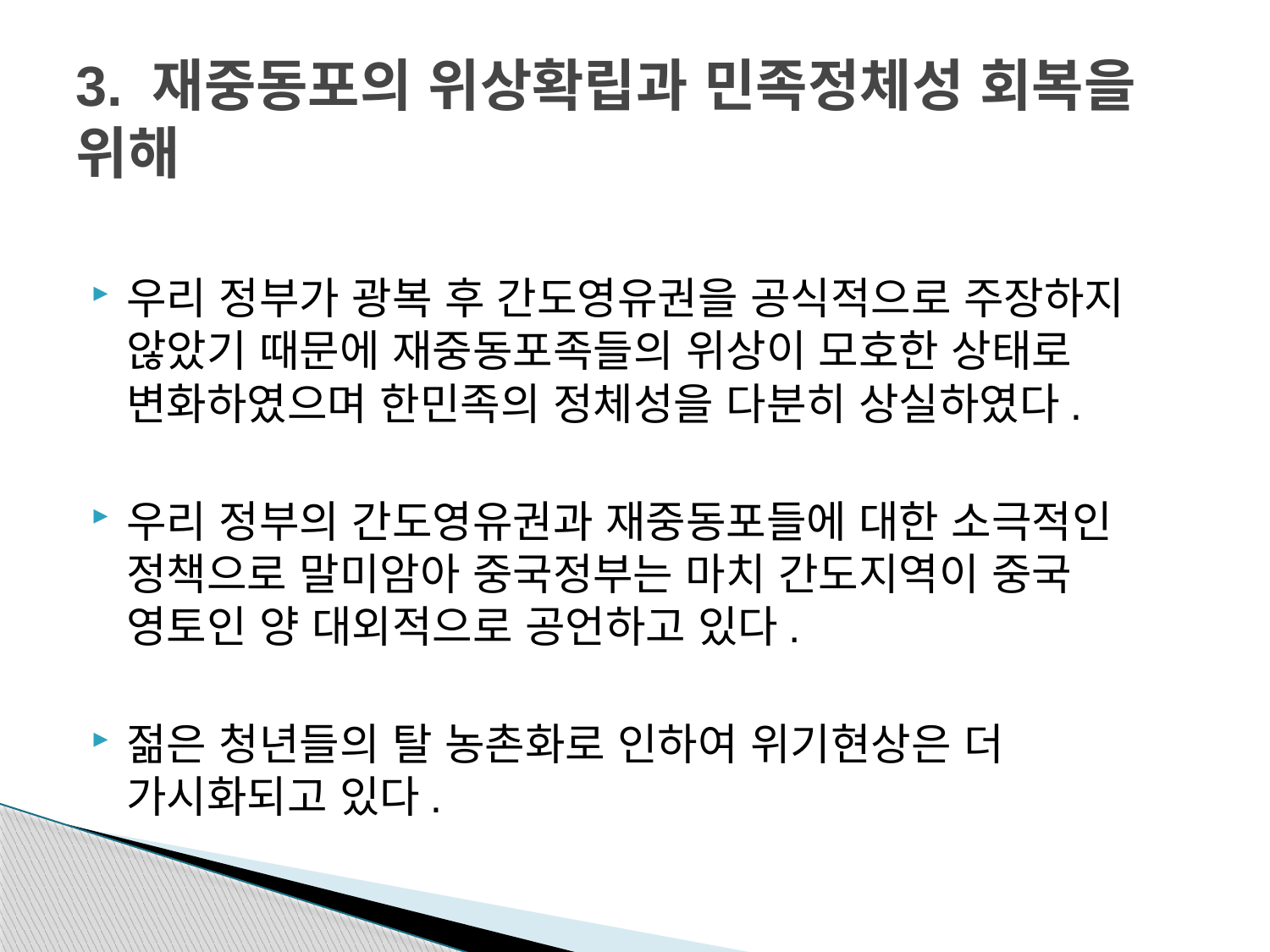

# 3. 재중동포의 위상확립과 민족정체성 회복을 위해

우리 정부가 광복 후 간도영유권을 공식적으로 주장하지 않았기 때문에 재중동포족들의 위상이 모호한 상태로 변화하였으며 한민족의 정체성을 다분히 상실하였다.

우리 정부의 간도영유권과 재중동포들에 대한 소극적인 정책으로 말미암아 중국정부는 마치 간도지역이 중국 영토인 양 대외적으로 공언하고 있다.

젊은 청년들의 탈 농촌화로 인하여 위기현상은 더 가시화되고 있다.